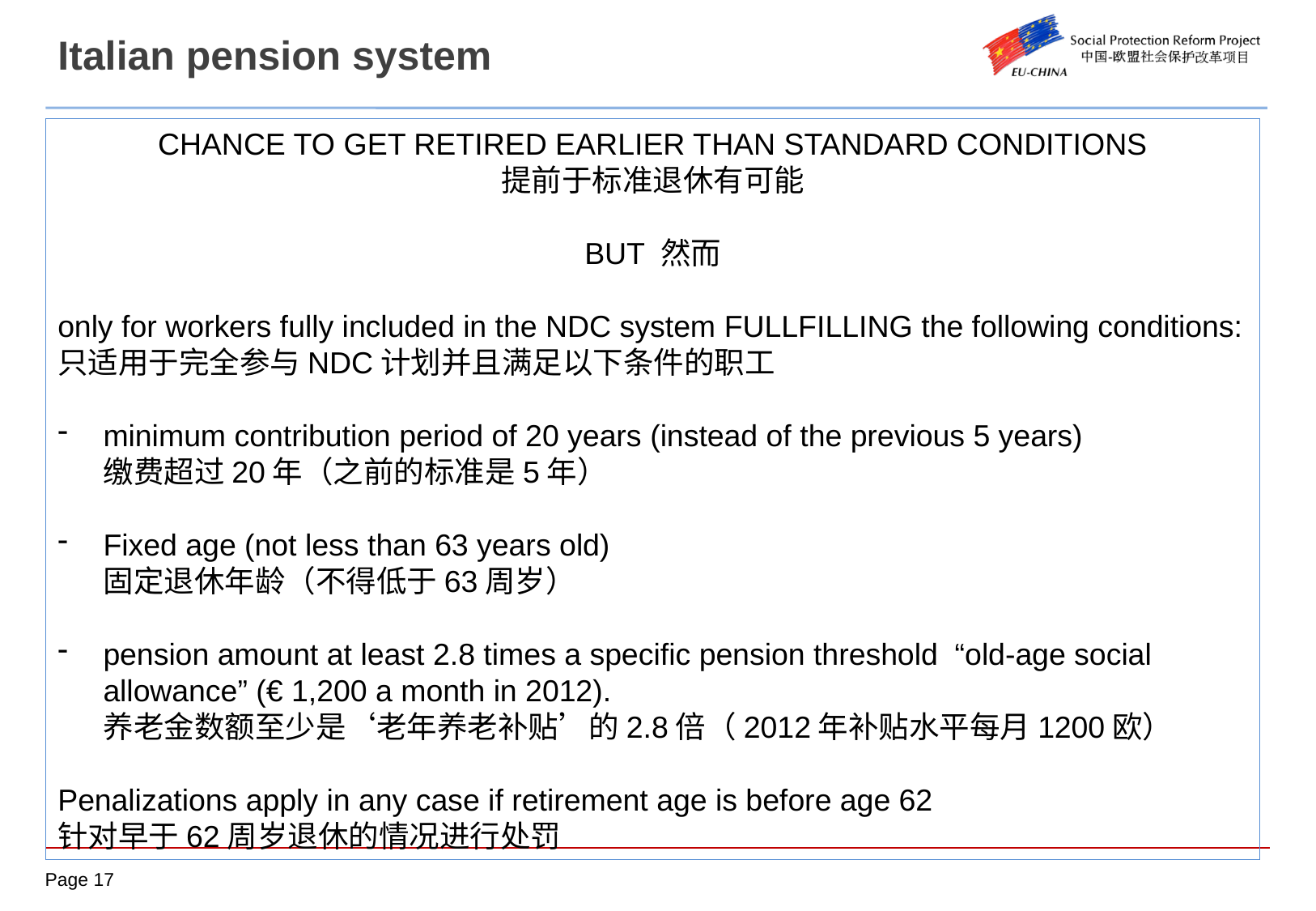

Italian pension system

CHANCE TO GET RETIRED EARLIER THAN STANDARD CONDITIONS
提前于标准退休有可能

BUT 然而

only for workers fully included in the NDC system FULLFILLING the following conditions:
只适用于完全参与NDC计划并且满足以下条件的职工

minimum contribution period of 20 years (instead of the previous 5 years)
缴费超过20年（之前的标准是5年）

Fixed age (not less than 63 years old)
固定退休年龄（不得低于63周岁）

pension amount at least 2.8 times a specific pension threshold  “old-age social allowance” (€ 1,200 a month in 2012).
养老金数额至少是‘老年养老补贴’的2.8倍（2012年补贴水平每月1200欧）

Penalizations apply in any case if retirement age is before age 62
针对早于62周岁退休的情况进行处罚